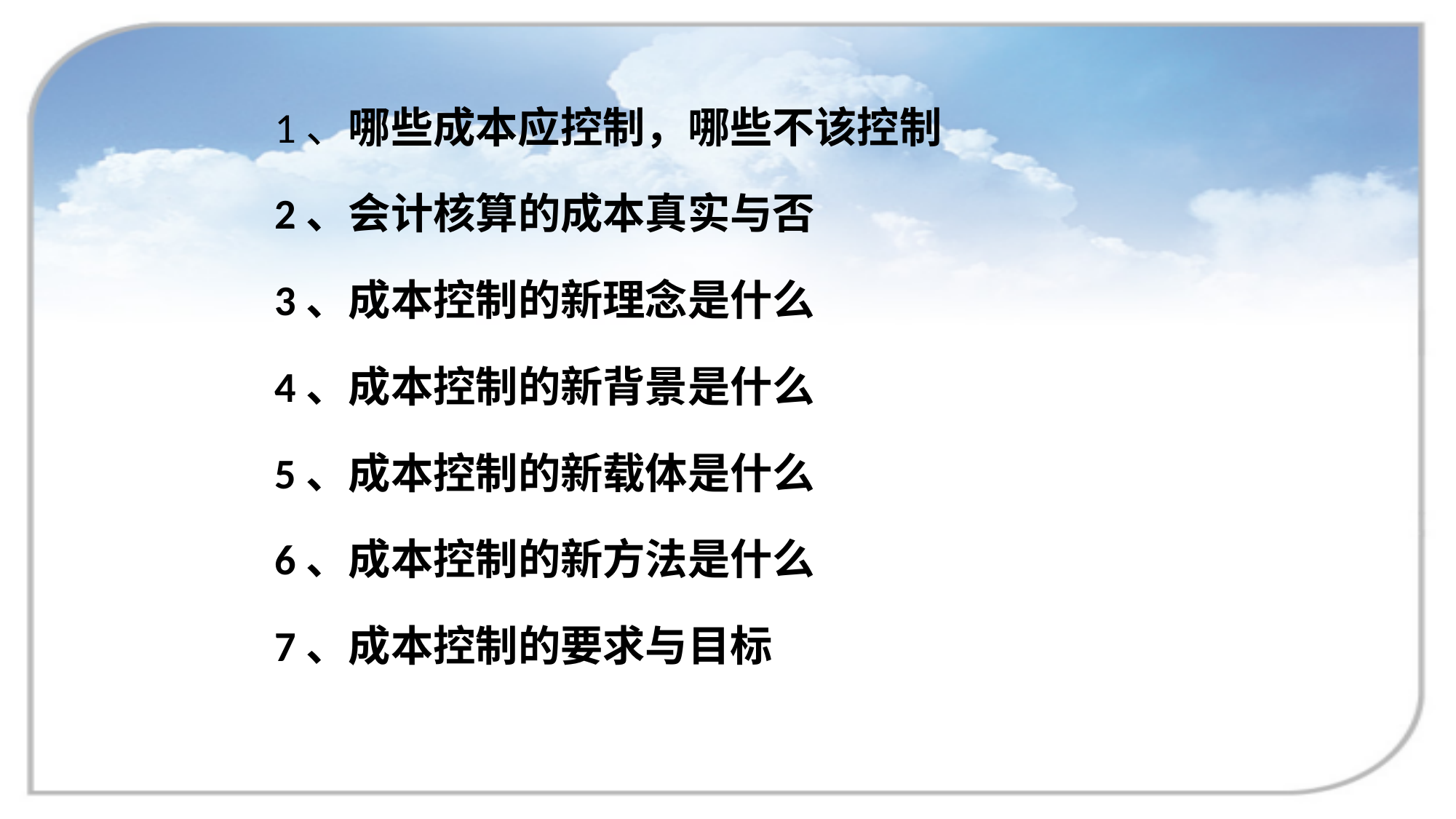

1、哪些成本应控制，哪些不该控制
2、会计核算的成本真实与否
3、成本控制的新理念是什么
4、成本控制的新背景是什么
5、成本控制的新载体是什么
6、成本控制的新方法是什么
7、成本控制的要求与目标